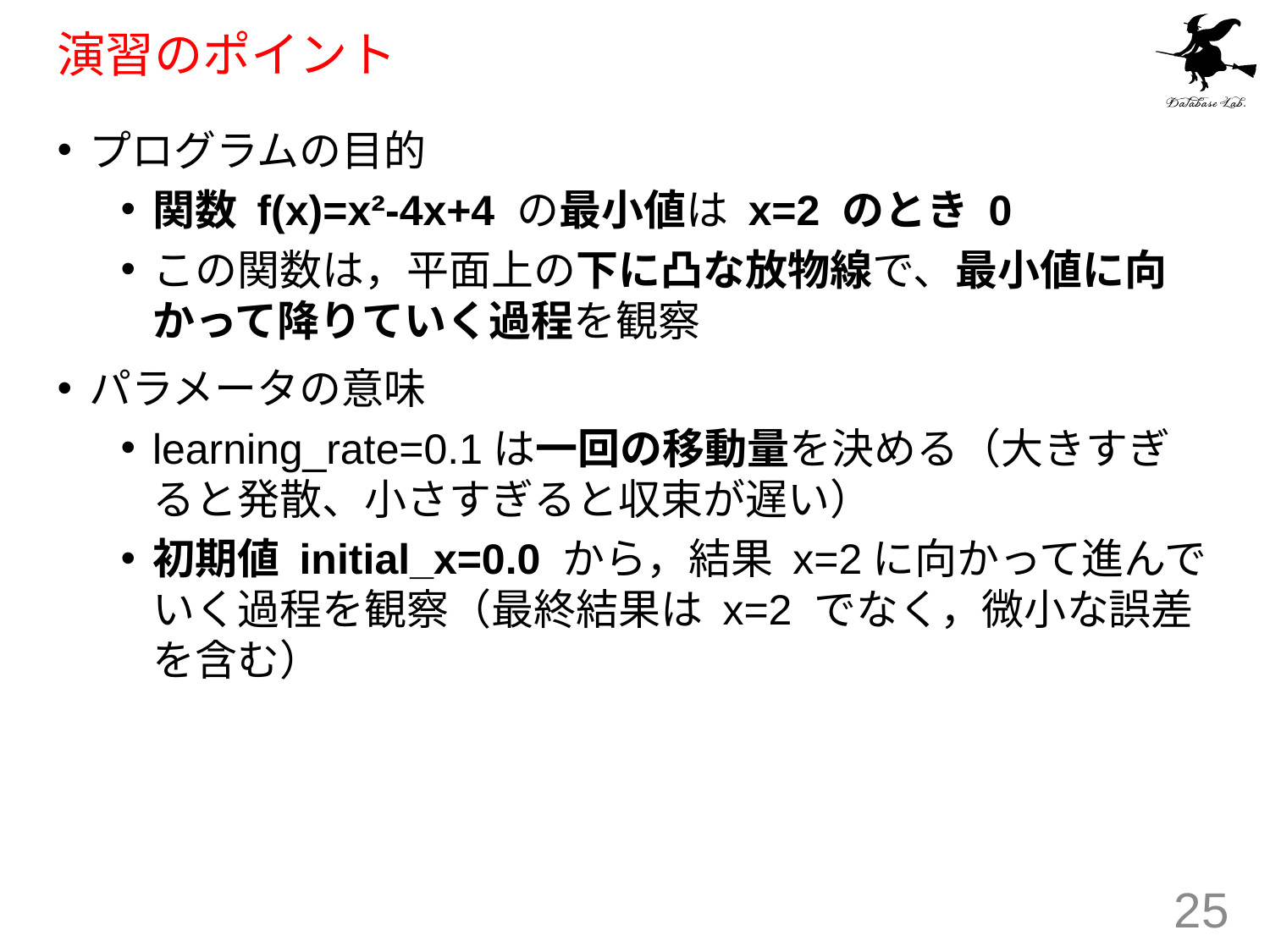

# 演習のポイント
プログラムの目的
関数 f(x)=x²-4x+4 の最小値は x=2 のとき 0
この関数は，平面上の下に凸な放物線で、最小値に向かって降りていく過程を観察
パラメータの意味
learning_rate=0.1は一回の移動量を決める（大きすぎると発散、小さすぎると収束が遅い）
初期値 initial_x=0.0 から，結果 x=2に向かって進んでいく過程を観察（最終結果は x=2 でなく，微小な誤差を含む）
25